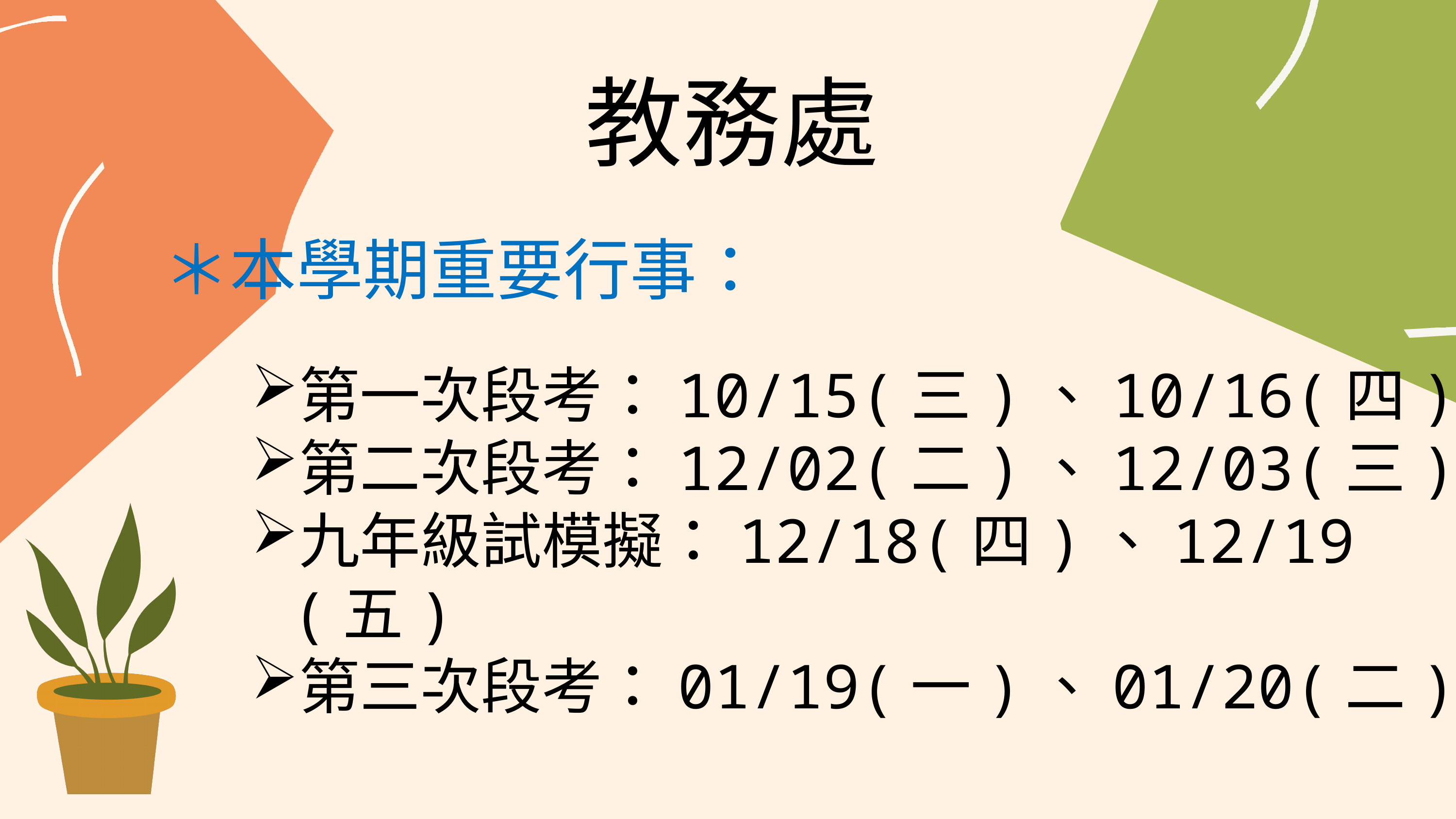

教務處
＊本學期重要行事：
第一次段考：10/15(三)、10/16(四)
第二次段考：12/02(二)、12/03(三)
九年級試模擬：12/18(四)、12/19(五)
第三次段考：01/19(一)、01/20(二)